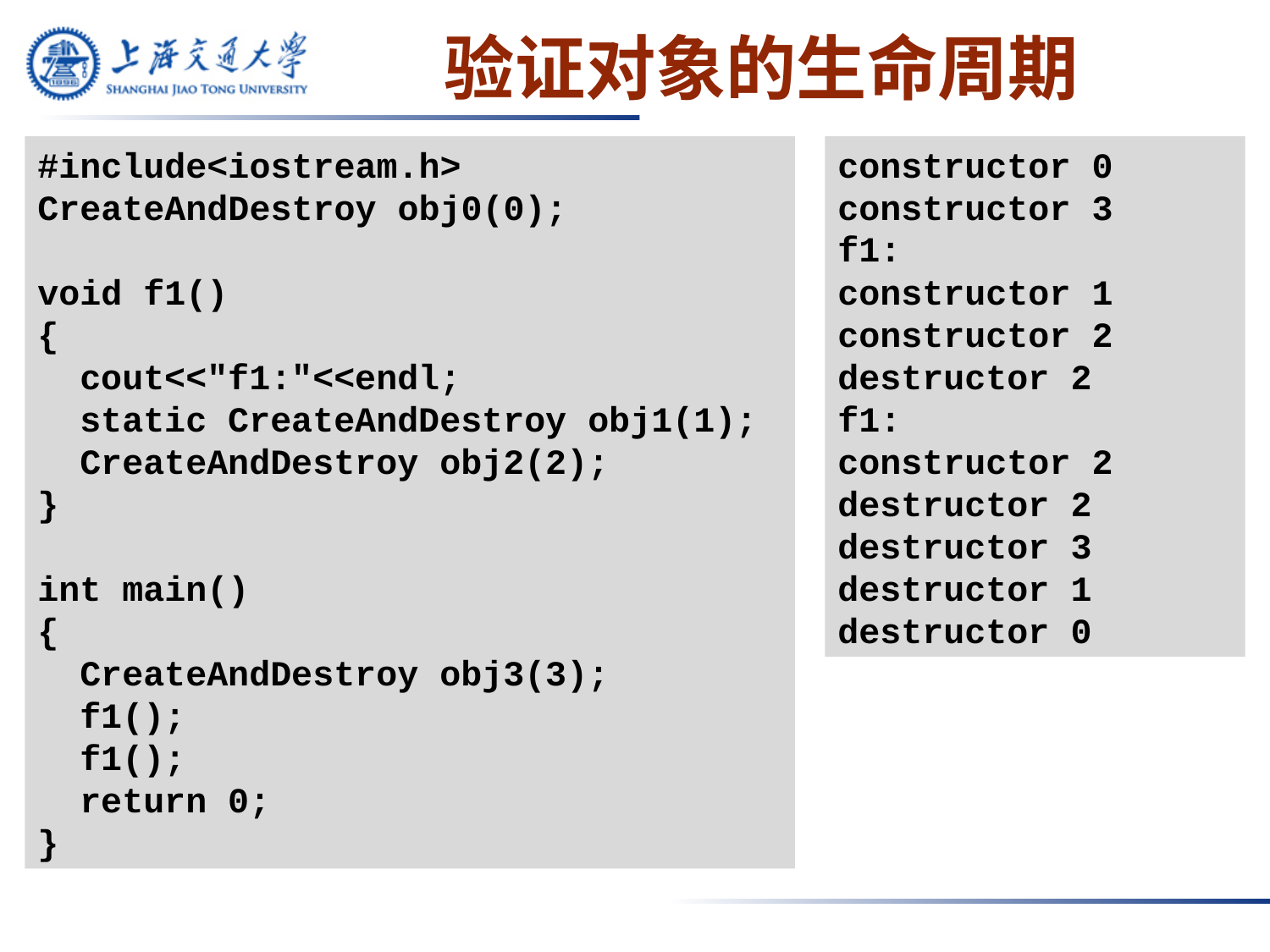

# 验证对象的生命周期
#include<iostream.h>
CreateAndDestroy obj0(0);

void f1()
{
  cout<<"f1:"<<endl;
  static CreateAndDestroy obj1(1);
  CreateAndDestroy obj2(2);
}

int main()
{
  CreateAndDestroy obj3(3);
  f1();
  f1();
  return 0;
}
constructor 0
constructor 3
f1:
constructor 1
constructor 2
destructor 2
f1:
constructor 2
destructor 2
destructor 3
destructor 1
destructor 0